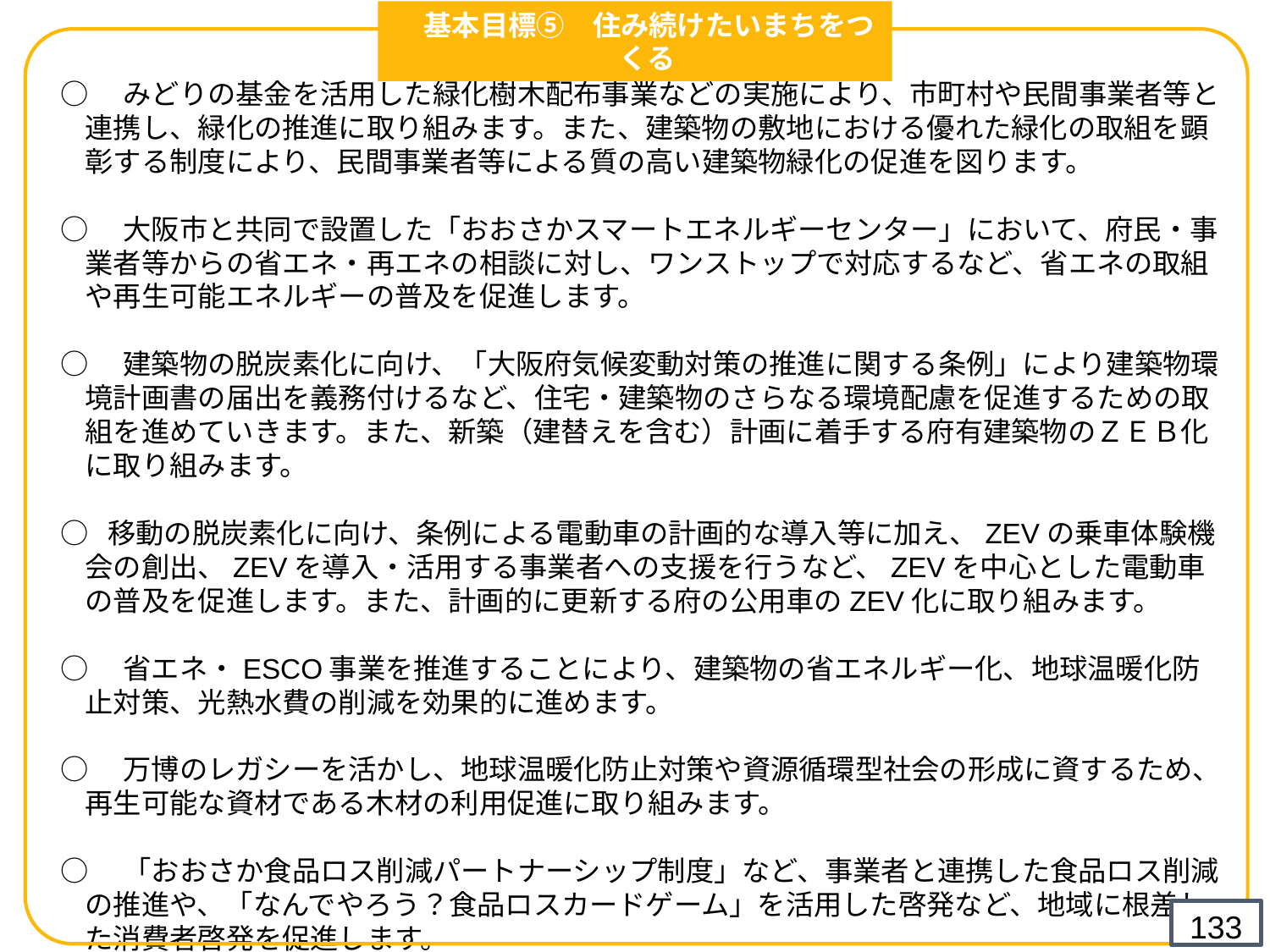

基本目標⑤　住み続けたいまちをつくる

○　みどりの基金を活用した緑化樹木配布事業などの実施により、市町村や民間事業者等と連携し、緑化の推進に取り組みます。また、建築物の敷地における優れた緑化の取組を顕彰する制度により、民間事業者等による質の高い建築物緑化の促進を図ります。

○　大阪市と共同で設置した「おおさかスマートエネルギーセンター」において、府民・事業者等からの省エネ・再エネの相談に対し、ワンストップで対応するなど、省エネの取組や再生可能エネルギーの普及を促進します。

○　建築物の脱炭素化に向け、「大阪府気候変動対策の推進に関する条例」により建築物環境計画書の届出を義務付けるなど、住宅・建築物のさらなる環境配慮を促進するための取組を進めていきます。また、新築（建替えを含む）計画に着手する府有建築物のＺＥＢ化に取り組みます。

○  移動の脱炭素化に向け、条例による電動車の計画的な導入等に加え、ZEVの乗車体験機会の創出、ZEVを導入・活用する事業者への支援を行うなど、ZEVを中心とした電動車の普及を促進します。また、計画的に更新する府の公用車のZEV化に取り組みます。

○　省エネ・ESCO事業を推進することにより、建築物の省エネルギー化、地球温暖化防止対策、光熱水費の削減を効果的に進めます。

○　万博のレガシーを活かし、地球温暖化防止対策や資源循環型社会の形成に資するため、再生可能な資材である木材の利用促進に取り組みます。

○　「おおさか食品ロス削減パートナーシップ制度」など、事業者と連携した食品ロス削減の推進や、「なんでやろう？食品ロスカードゲーム」を活用した啓発など、地域に根差した消費者啓発を促進します。
133